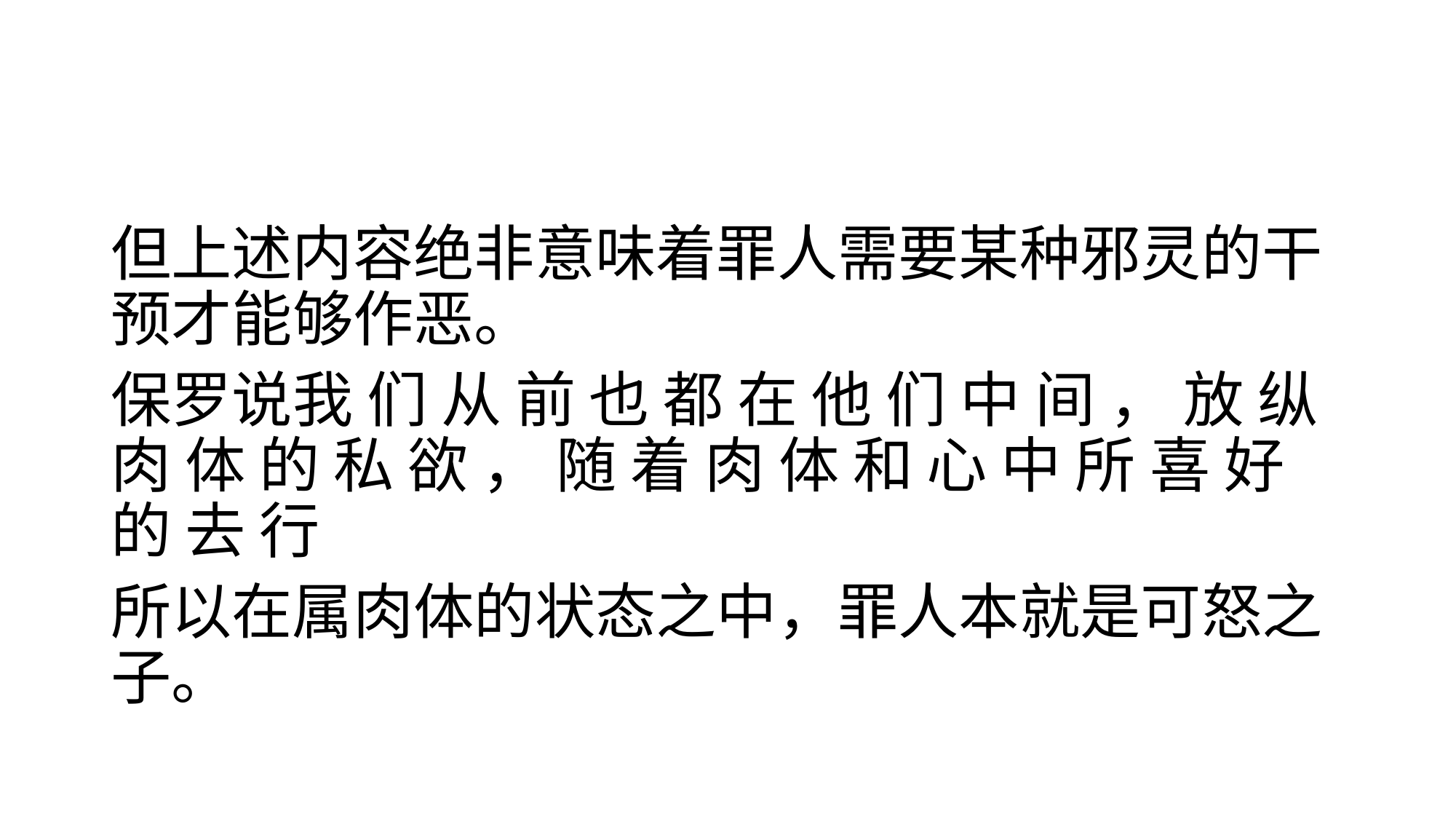

#
但上述内容绝非意味着罪人需要某种邪灵的干预才能够作恶。
保罗说我 们 从 前 也 都 在 他 们 中 间 ， 放 纵 肉 体 的 私 欲 ， 随 着 肉 体 和 心 中 所 喜 好 的 去 行
所以在属肉体的状态之中，罪人本就是可怒之子。